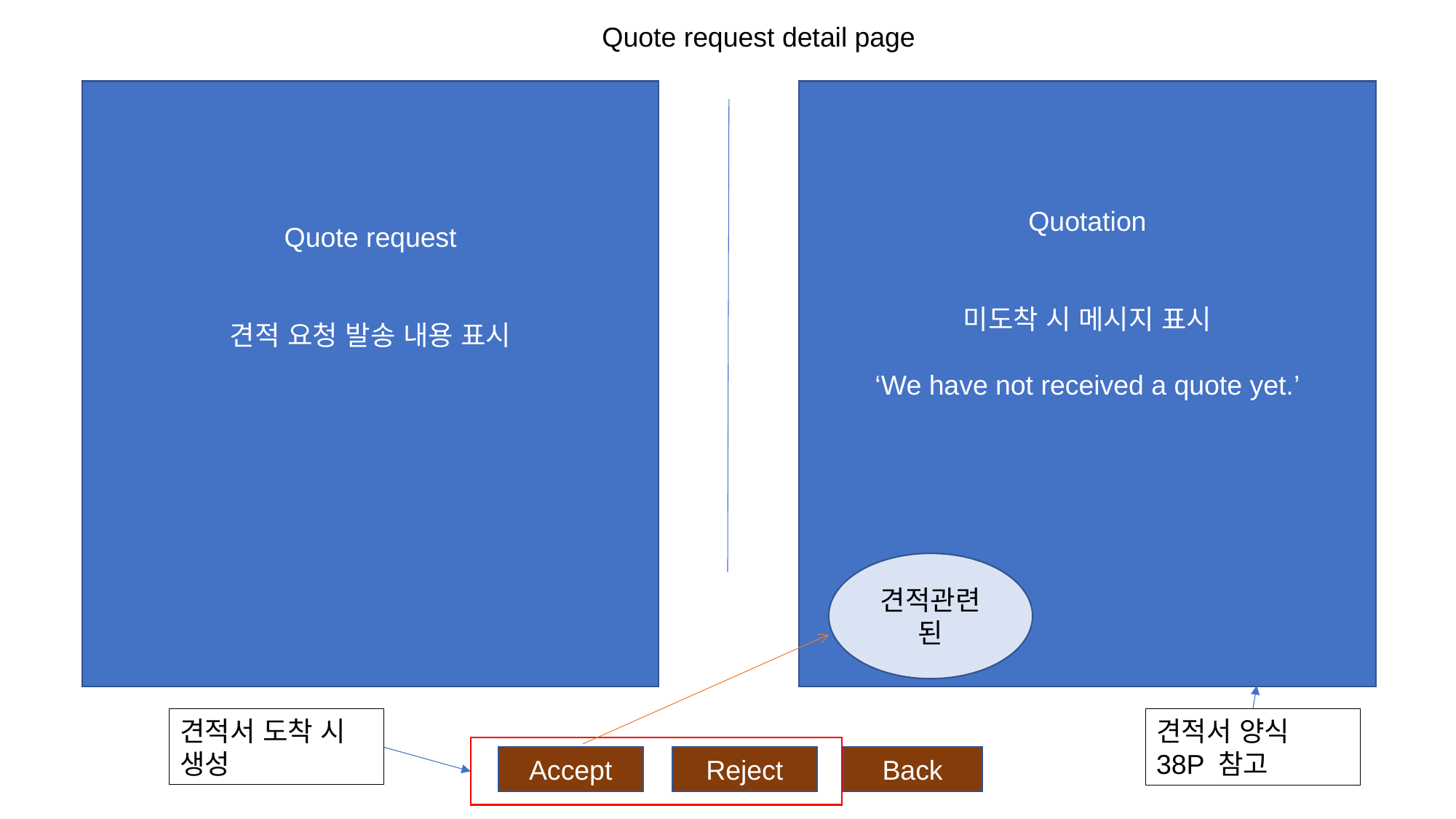

Quote request detail page
Quote request

견적 요청 발송 내용 표시

Quotation

미도착 시 메시지 표시

‘We have not received a quote yet.’

견적관련된
견적서 도착 시 생성
견적서 양식 38P 참고

Accept
Reject
Back